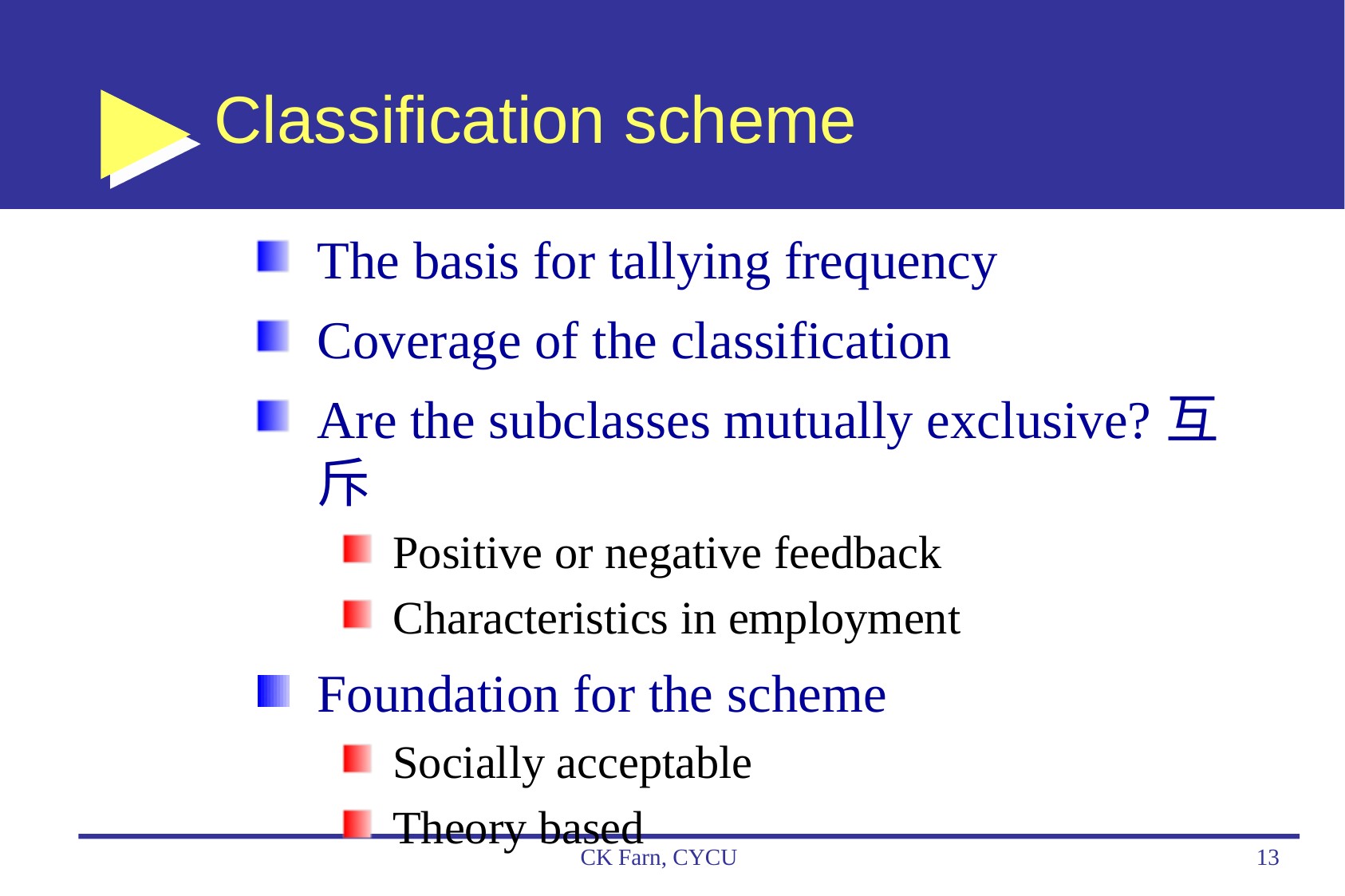

# Classification scheme
The basis for tallying frequency
Coverage of the classification
Are the subclasses mutually exclusive?互斥
Positive or negative feedback
Characteristics in employment
Foundation for the scheme
Socially acceptable
Theory based
CK Farn, CYCU
13